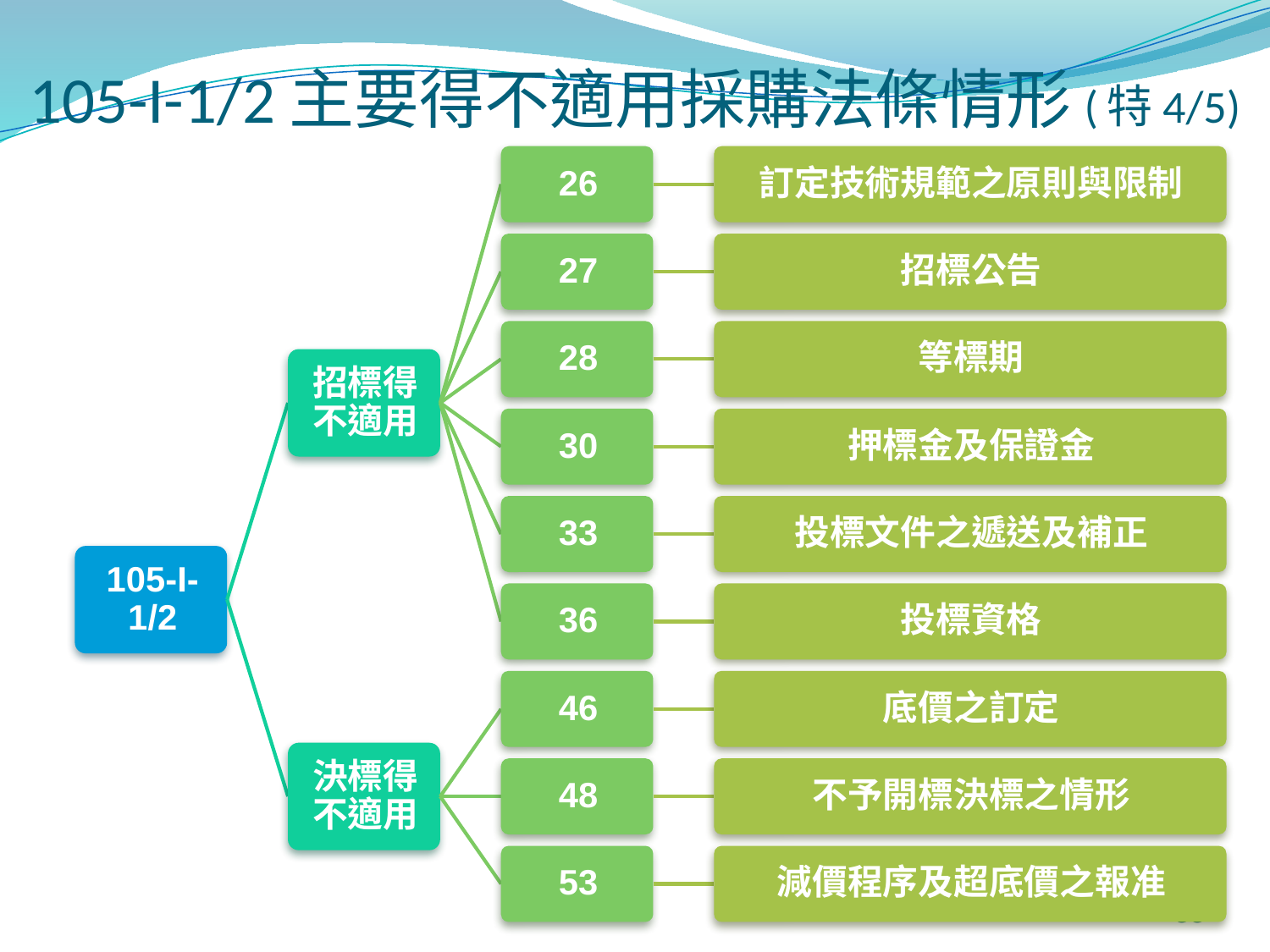

# 105-I-1/2主要得不適用採購法條情形(特4/5)
105-I-1/2

招標得不適用

26

訂定技術規範之原則與限制

27

招標公告

28

等標期

30

押標金及保證金

33

投標文件之遞送及補正

36

投標資格

決標得不適用

46

底價之訂定

48

不予開標決標之情形

53

減價程序及超底價之報准
33